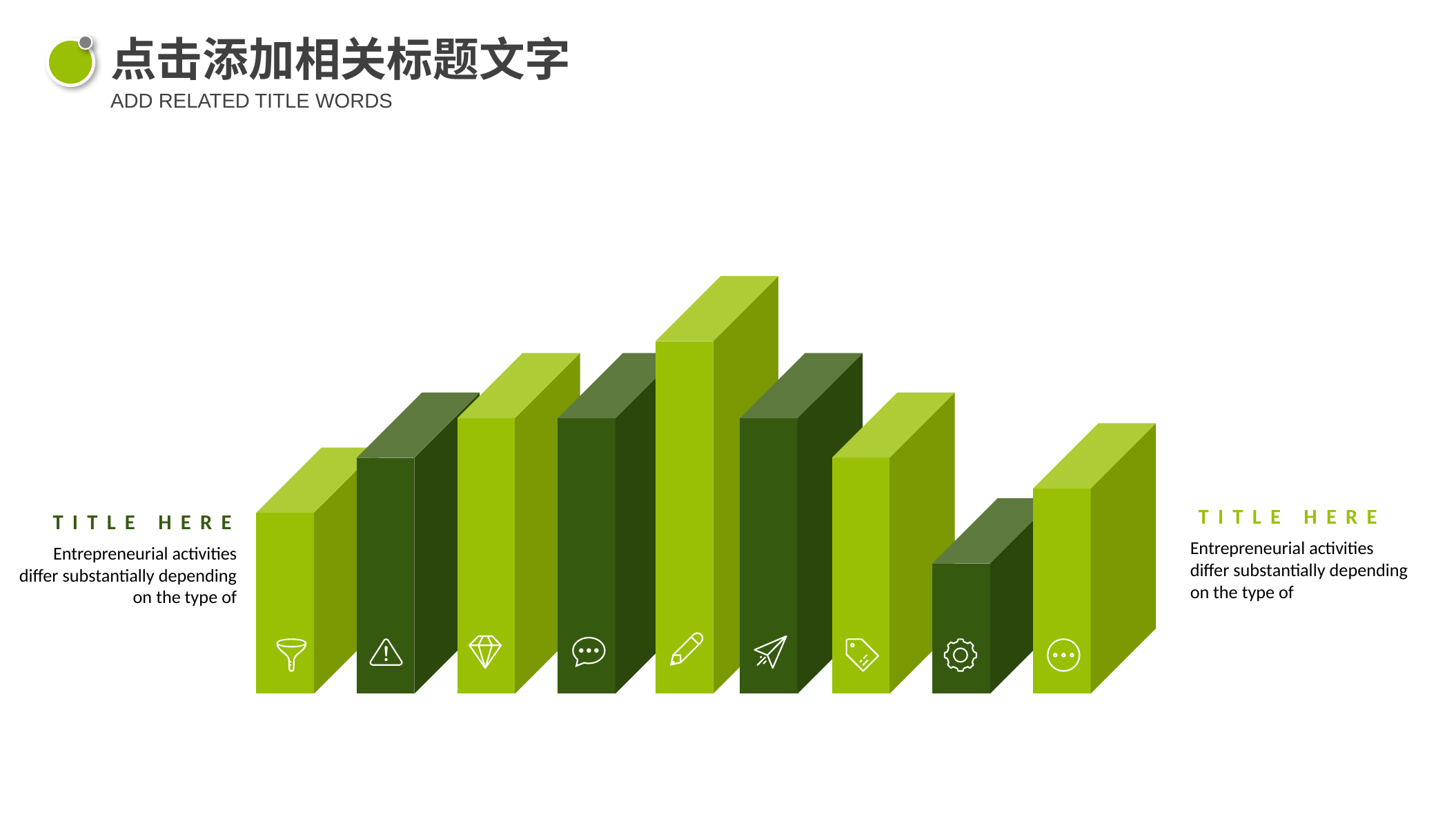

点击添加相关标题文字

ADD RELATED TITLE WORDS

TITLE HERE
Entrepreneurial activities differ substantially depending on the type of
TITLE HERE
Entrepreneurial activities differ substantially depending on the type of